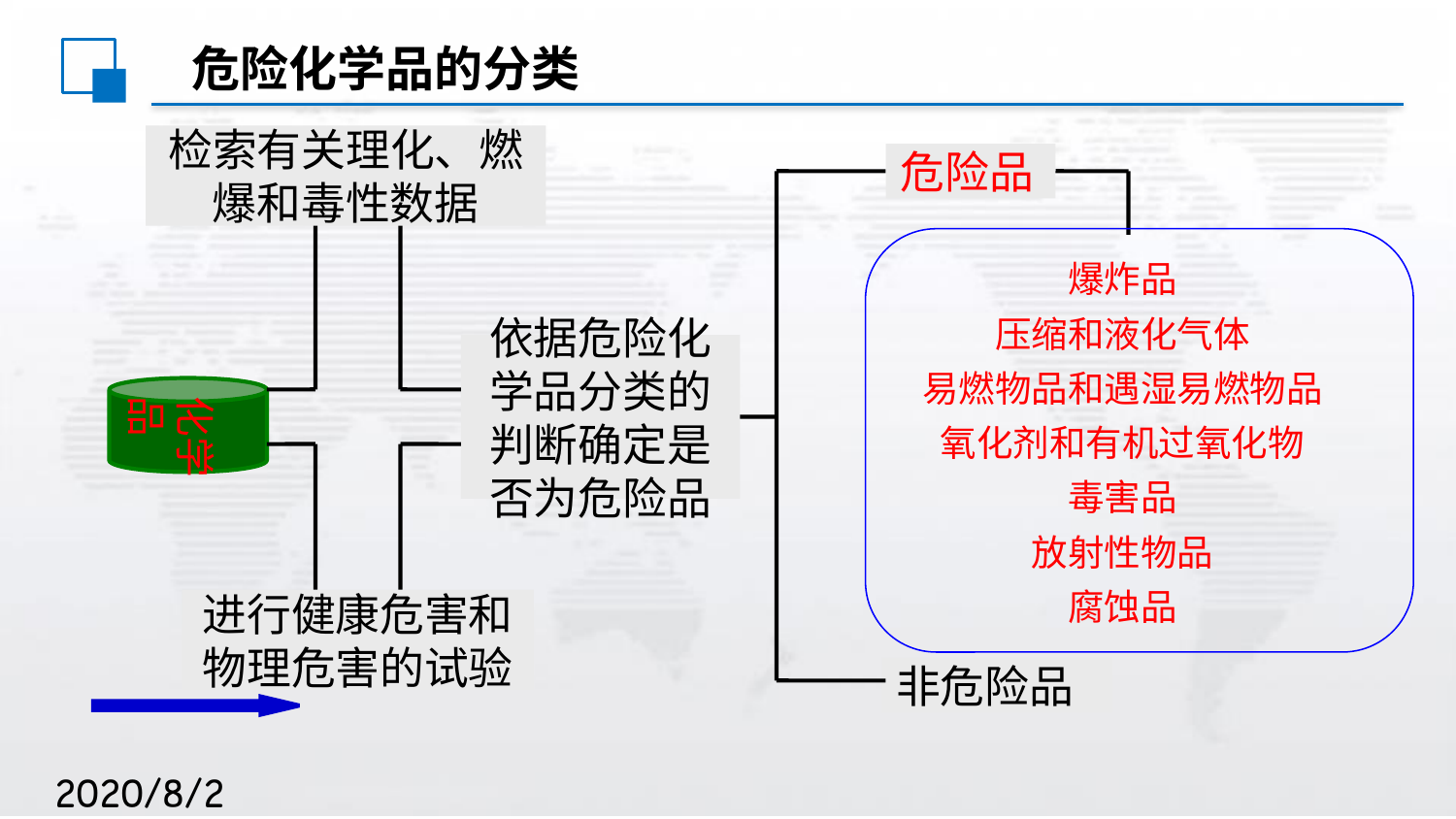

危险化学品的分类
检索有关理化、燃爆和毒性数据
危险品

爆炸品
压缩和液化气体
易燃物品和遇湿易燃物品
氧化剂和有机过氧化物
毒害品
放射性物品
腐蚀品
依据危险化学品分类的判断确定是否为危险品

化学品

进行健康危害和物理危害的试验
非危险品

2020/8/2